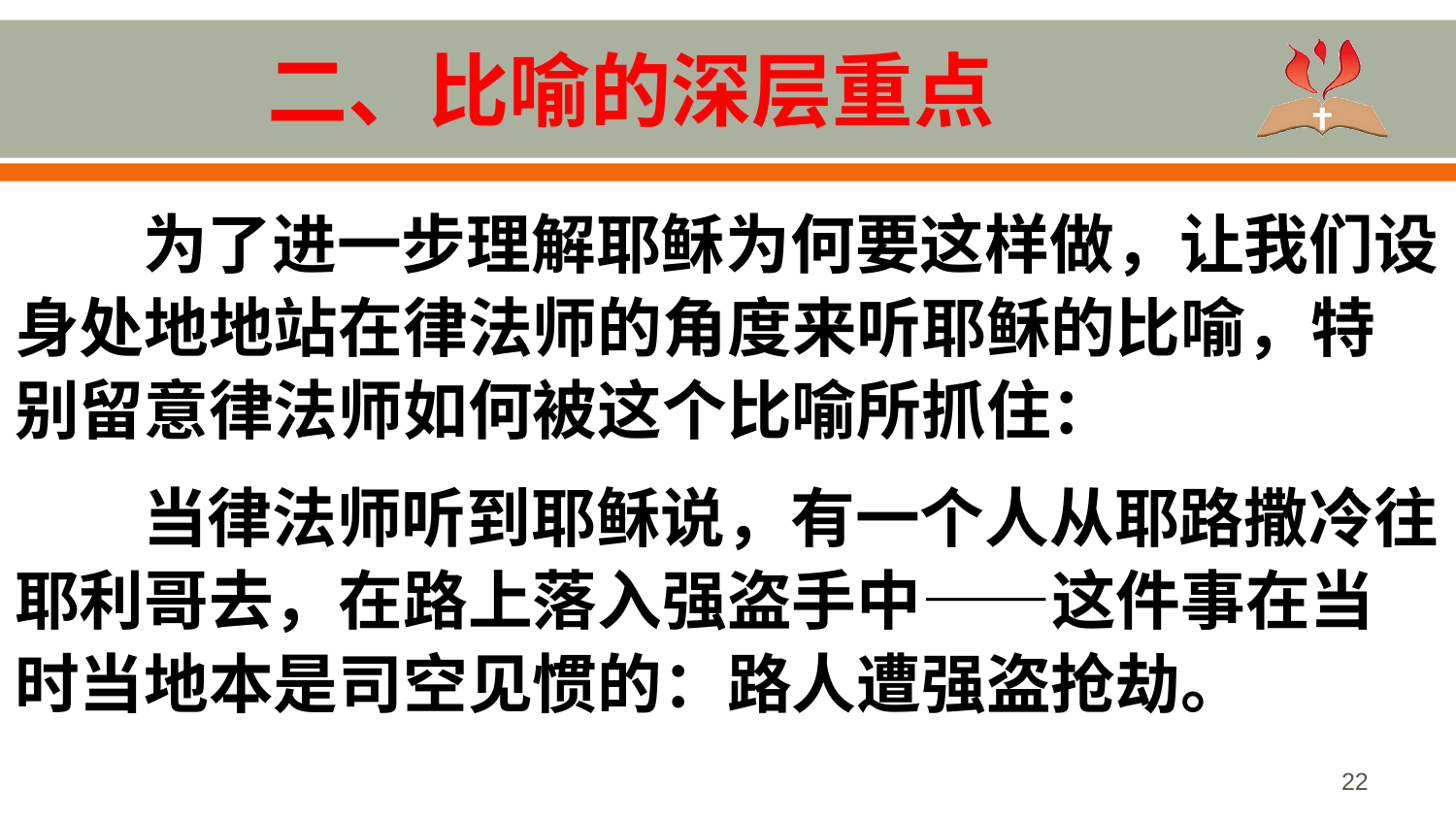

# 二、比喻的深层重点
为了进一步理解耶稣为何要这样做，让我们设身处地地站在律法师的角度来听耶稣的比喻，特别留意律法师如何被这个比喻所抓住：
当律法师听到耶稣说，有一个人从耶路撒冷往耶利哥去，在路上落入强盗手中——这件事在当时当地本是司空见惯的：路人遭强盗抢劫。

22